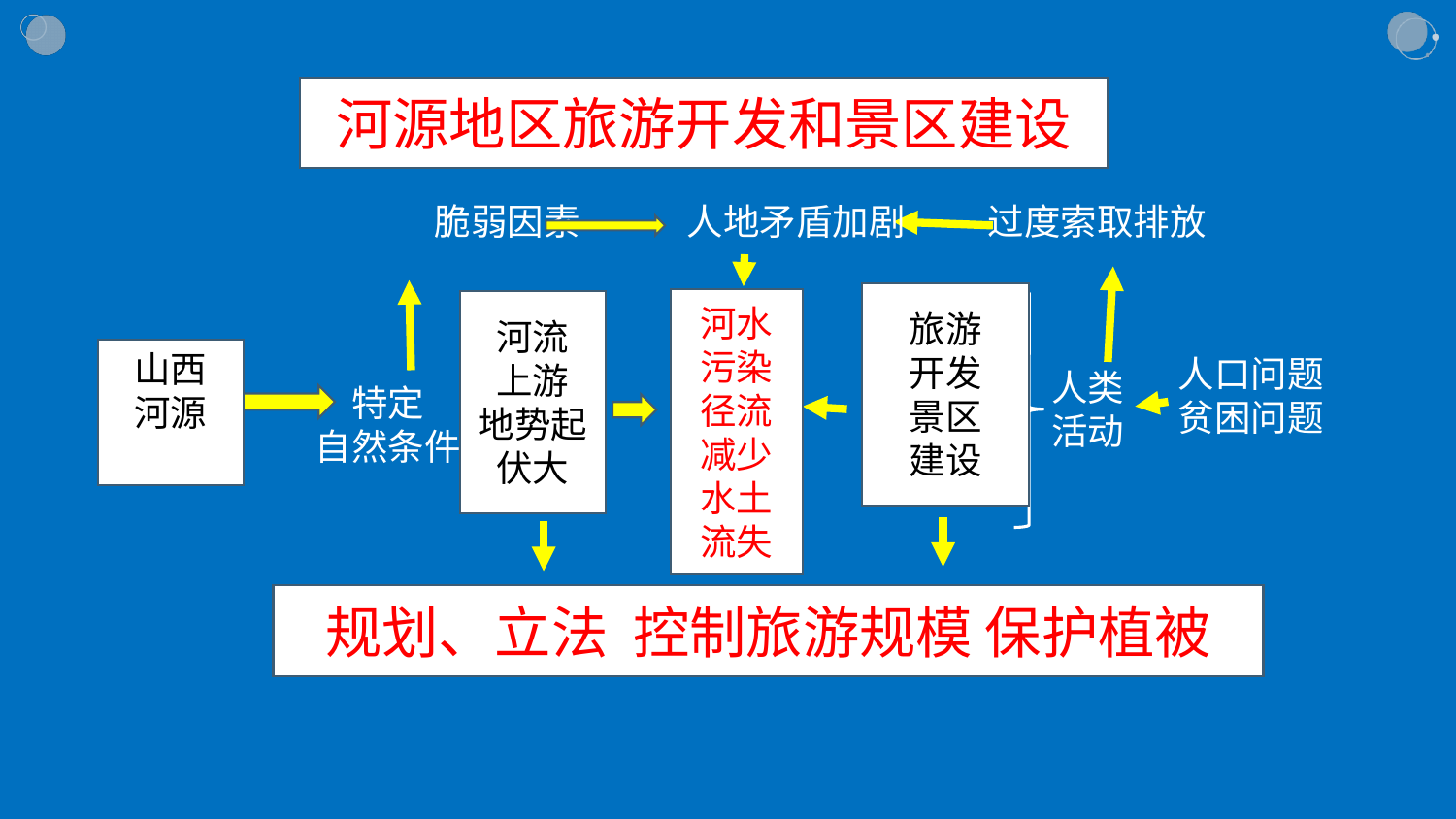

河源地区旅游开发和景区建设
环境问题原因分析模型
脆弱因素             人地矛盾加剧          过度索取排放

旅游
开发
景区
建设
河水
污染
径流
减少
水土
流失
河流
上游
地势起伏大

气
地
水
土
生

人口问题
贫困问题
山西
河源

生态
资源
污染
人类
活动

  过度索
  取排放

定位
特定
自然条件

规划、立法  控制旅游规模 保护植被